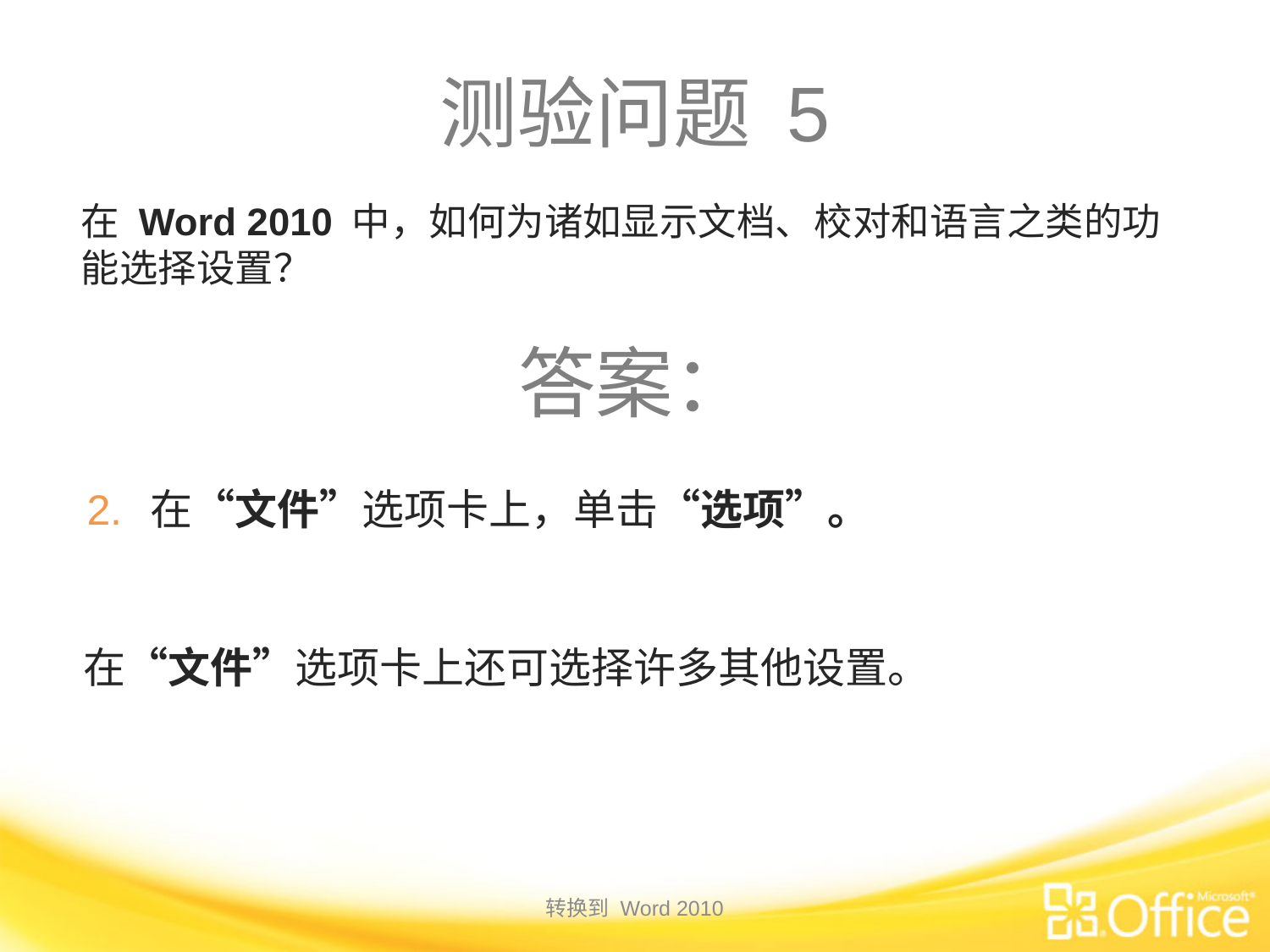

# 测验问题 5
在 Word 2010 中，如何为诸如显示文档、校对和语言之类的功能选择设置？
答案：
在“文件”选项卡上，单击“选项”。
在“文件”选项卡上还可选择许多其他设置。
转换到 Word 2010